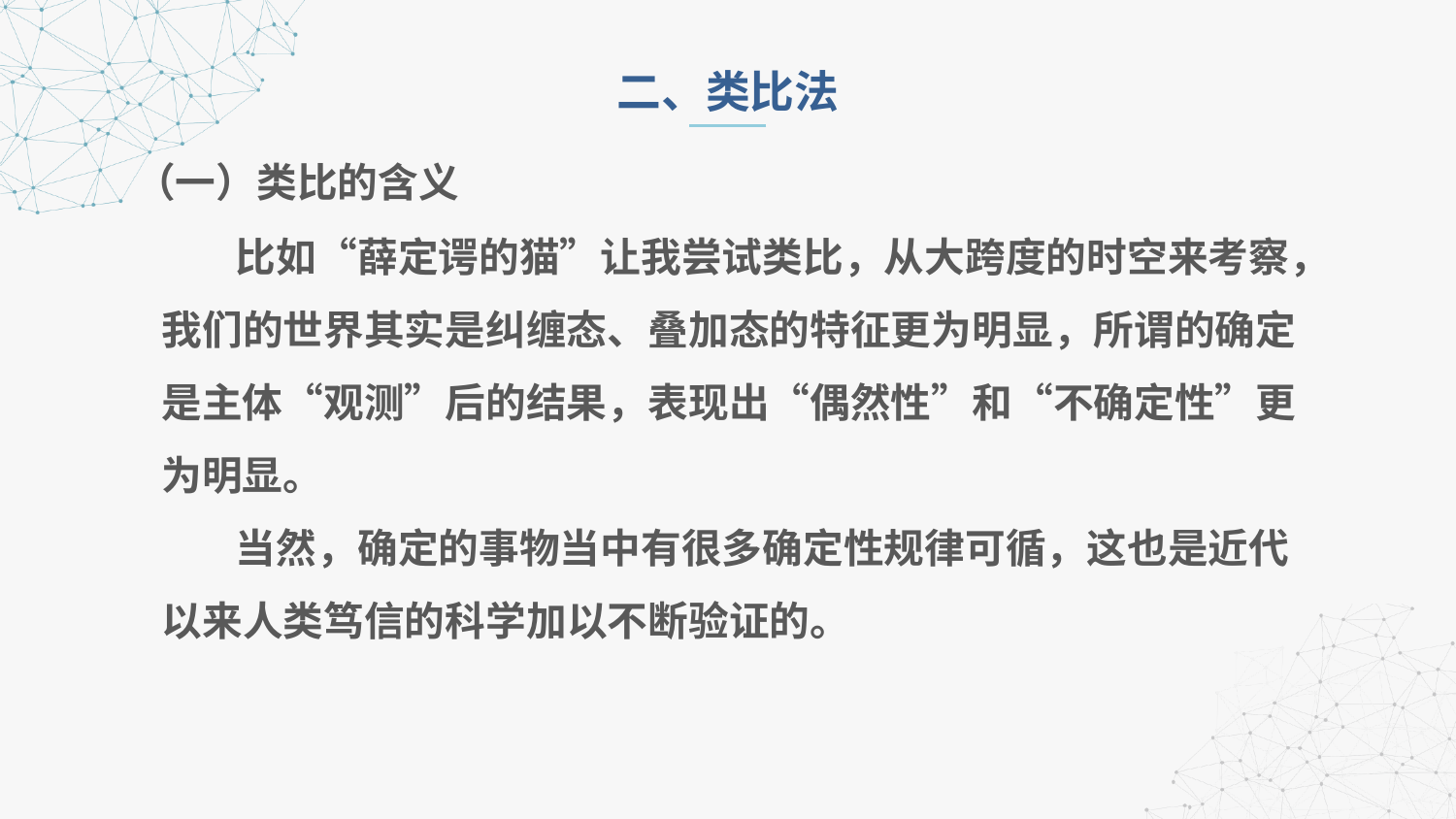

二、类比法
（一）类比的含义
       比如“薛定谔的猫”让我尝试类比，从大跨度的时空来考察，我们的世界其实是纠缠态、叠加态的特征更为明显，所谓的确定是主体“观测”后的结果，表现出“偶然性”和“不确定性”更为明显。
       当然，确定的事物当中有很多确定性规律可循，这也是近代以来人类笃信的科学加以不断验证的。